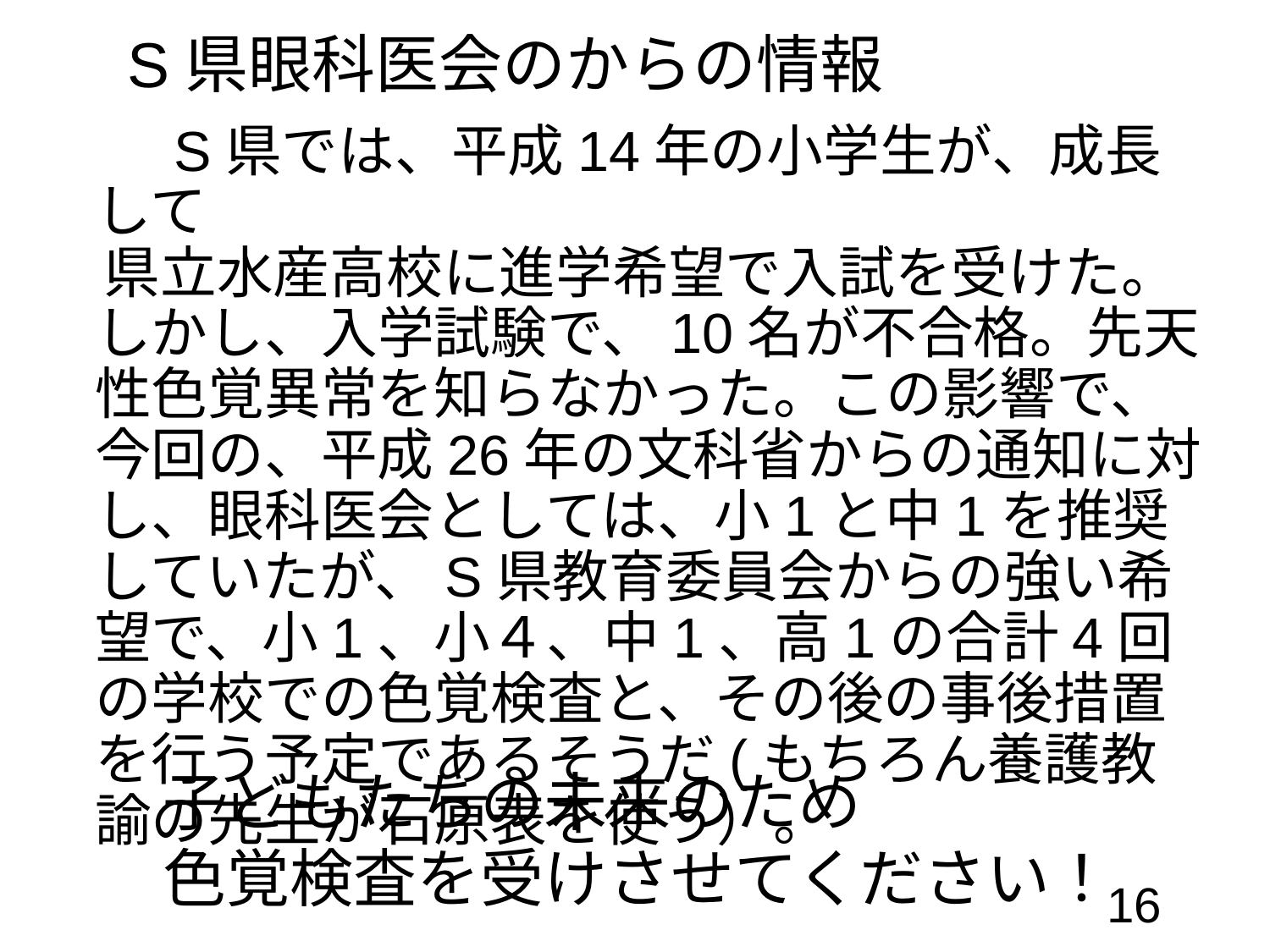

S県眼科医会のからの情報
　　S県では、平成14年の小学生が、成長して
　県立水産高校に進学希望で入試を受けた。しかし、入学試験で、10名が不合格。先天性色覚異常を知らなかった。この影響で、今回の、平成26年の文科省からの通知に対し、眼科医会としては、小1と中1を推奨していたが、S県教育委員会からの強い希望で、小1、小４、中1、高1の合計4回の学校での色覚検査と、その後の事後措置を行う予定であるそうだ(もちろん養護教諭の先生が石原表を使う）。
子どもたちの未来のため
色覚検査を受けさせてください！
16